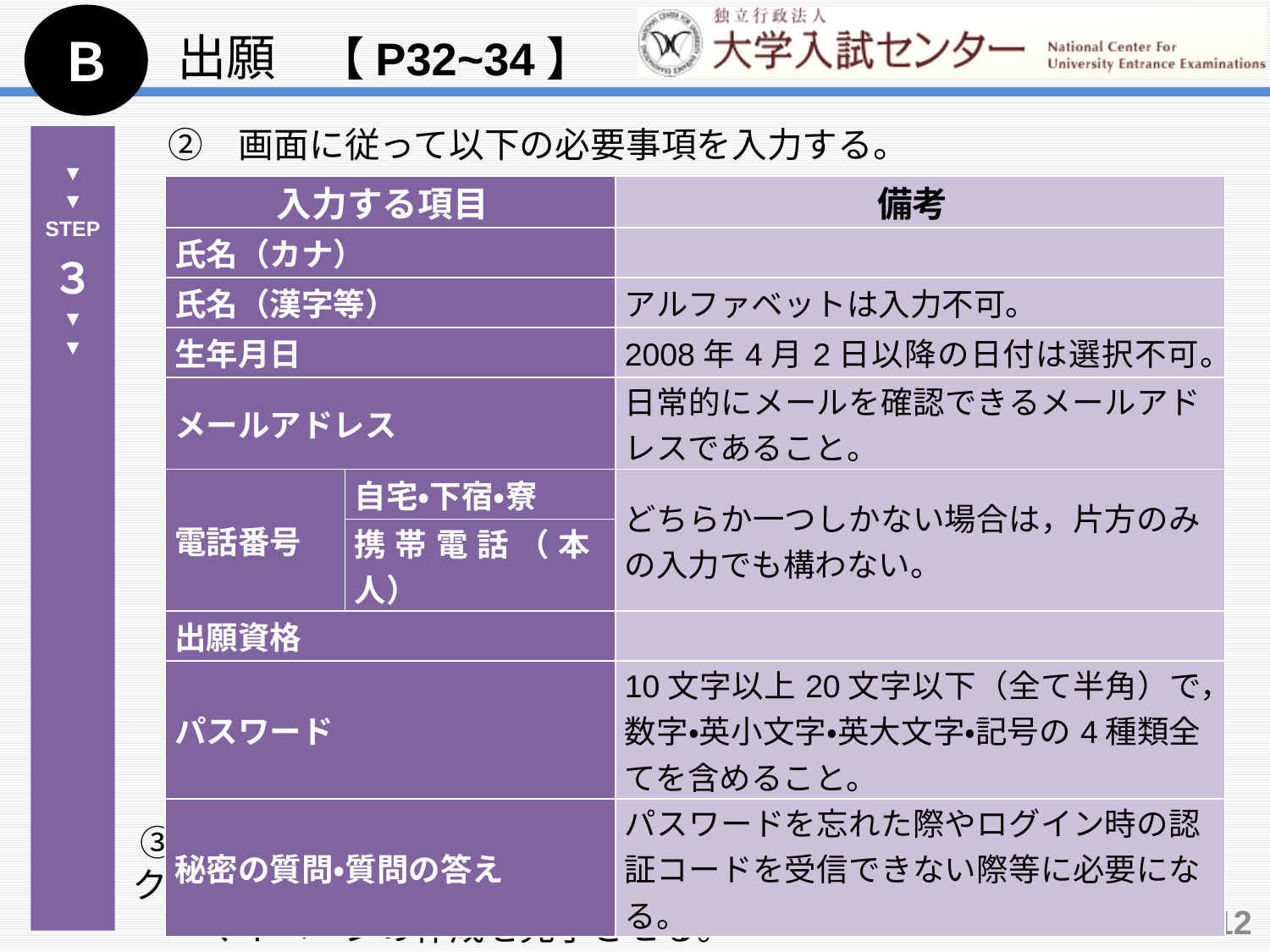

Ｂ
出願　【P32~34】
　　②　画面に従って以下の必要事項を入力する。

 ③　「アカウント仮登録受付のお知らせ」メールに記載のURLにアクセスし，
　　マイページの作成を完了させる。

▼
▼
STEP
３
▼
▼
| 入力する項目 |  | 備考 |
| --- | --- | --- |
| 氏名（カナ） |  |  |
| 氏名（漢字等） |  | アルファベットは入力不可。 |
| 生年月日 |  | 2008年4月2日以降の日付は選択不可。 |
| メールアドレス |  | 日常的にメールを確認できるメールアドレスであること。 |
| 電話番号 | 自宅・下宿・寮 | どちらか一つしかない場合は，片方のみの入力でも構わない。 |
|  | 携帯電話（本人） |  |
| 出願資格 |  |  |
| パスワード |  | 10文字以上20文字以下（全て半角）で，数字・英小文字・英大文字・記号の4種類全てを含めること。 |
| 秘密の質問・質問の答え |  | パスワードを忘れた際やログイン時の認証コードを受信できない際等に必要になる。 |
12